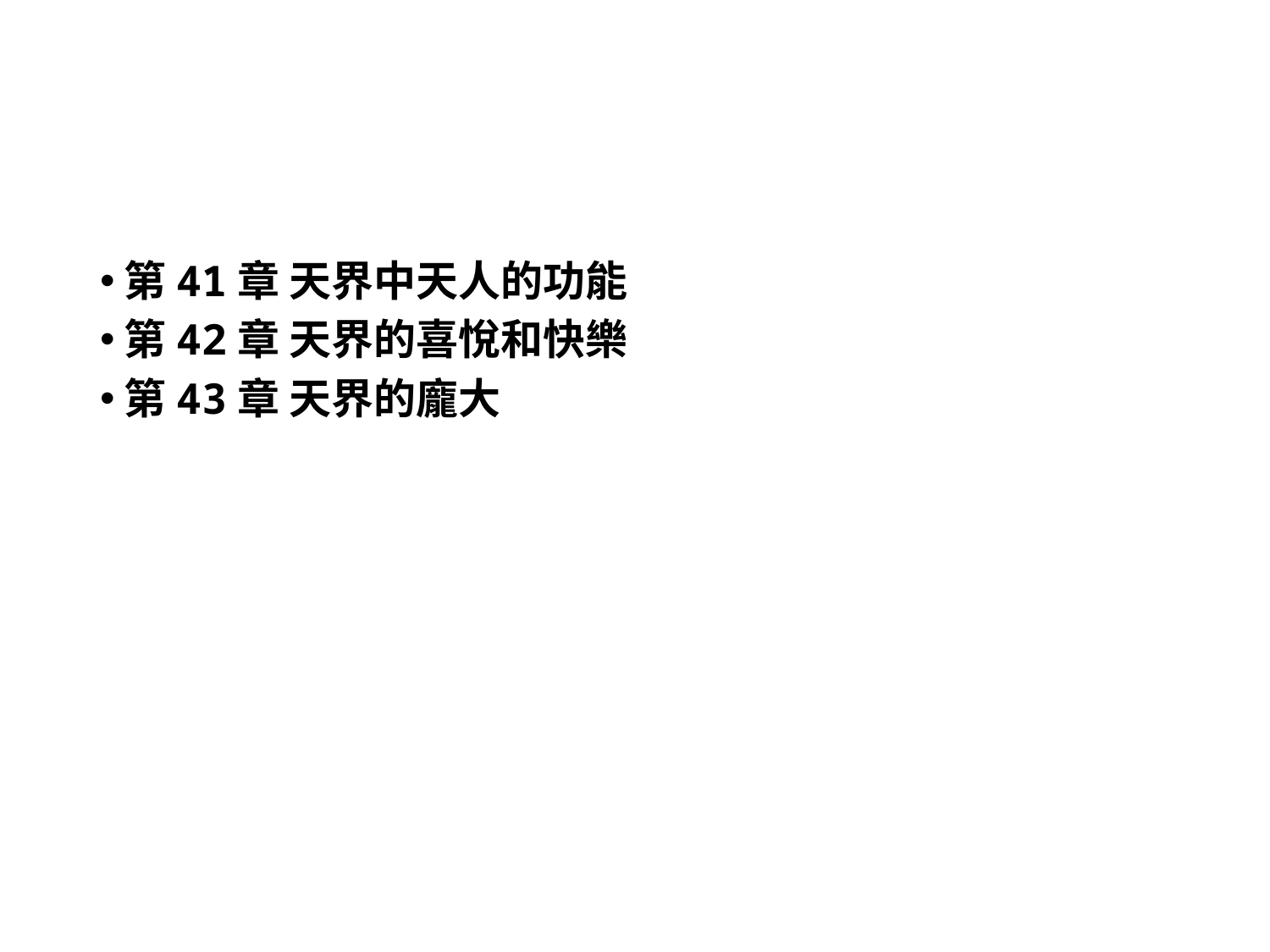

#
第41章 天界中天人的功能
第42章 天界的喜悅和快樂
第43章 天界的龐大